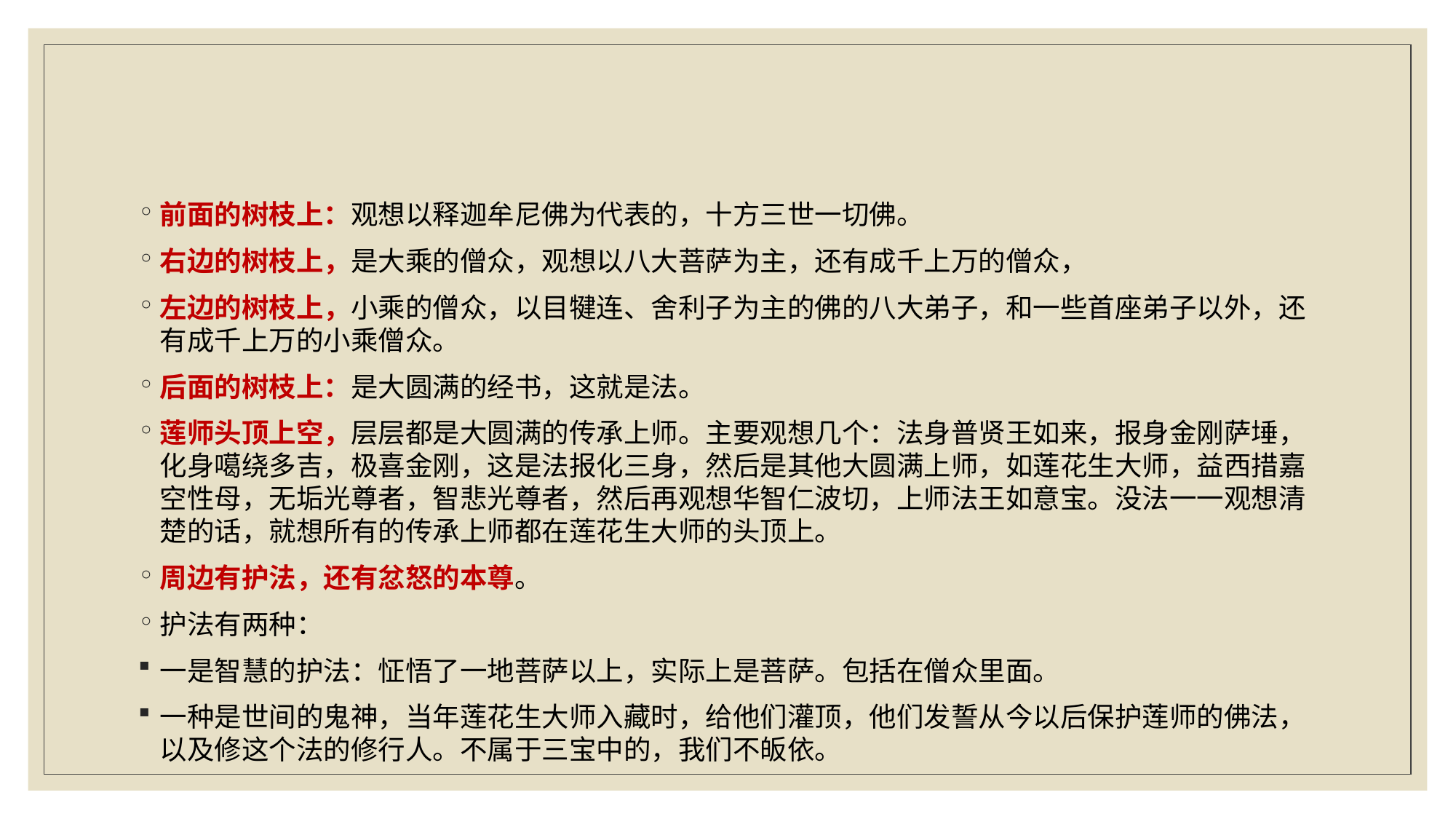

#
前面的树枝上：观想以释迦牟尼佛为代表的，十方三世一切佛。
右边的树枝上，是大乘的僧众，观想以八大菩萨为主，还有成千上万的僧众，
左边的树枝上，小乘的僧众，以目犍连、舍利子为主的佛的八大弟子，和一些首座弟子以外，还有成千上万的小乘僧众。
后面的树枝上：是大圆满的经书，这就是法。
莲师头顶上空，层层都是大圆满的传承上师。主要观想几个：法身普贤王如来，报身金刚萨埵，化身噶绕多吉，极喜金刚，这是法报化三身，然后是其他大圆满上师，如莲花生大师，益西措嘉空性母，无垢光尊者，智悲光尊者，然后再观想华智仁波切，上师法王如意宝。没法一一观想清楚的话，就想所有的传承上师都在莲花生大师的头顶上。
周边有护法，还有忿怒的本尊。
护法有两种：
一是智慧的护法：怔悟了一地菩萨以上，实际上是菩萨。包括在僧众里面。
一种是世间的鬼神，当年莲花生大师入藏时，给他们灌顶，他们发誓从今以后保护莲师的佛法，以及修这个法的修行人。不属于三宝中的，我们不皈依。